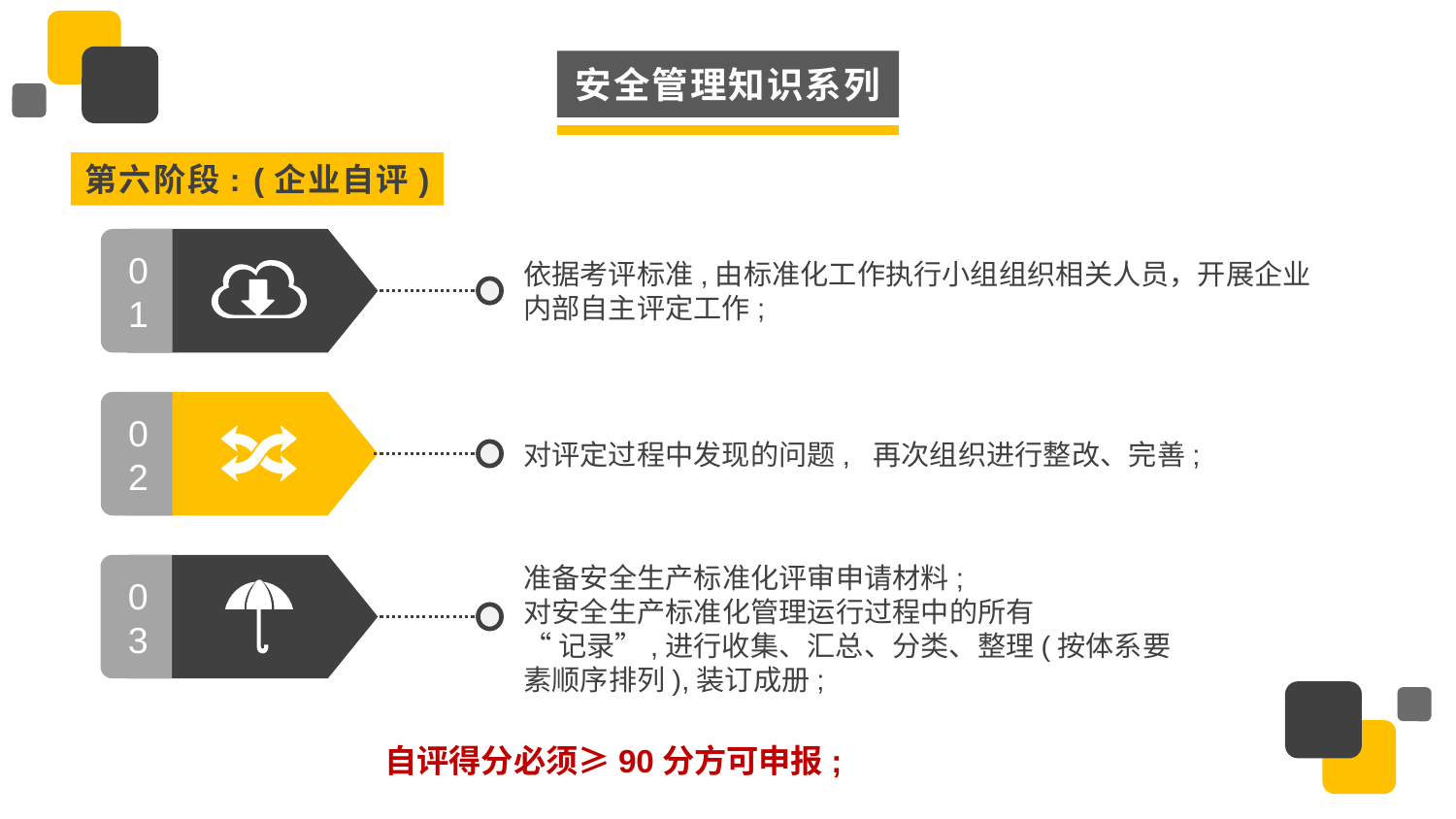

安全管理知识系列
第六阶段: (企业自评)

01

依据考评标准,由标准化工作执行小组组织相关人员，开展企业内部自主评定工作;

02

对评定过程中发现的问题,  再次组织进行整改、完善;

准备安全生产标准化评审申请材料;
对安全生产标准化管理运行过程中的所有
“记录”,进行收集、汇总、分类、整理(按体系要
素顺序排列),装订成册;

03

自评得分必须≥90分方可申报;